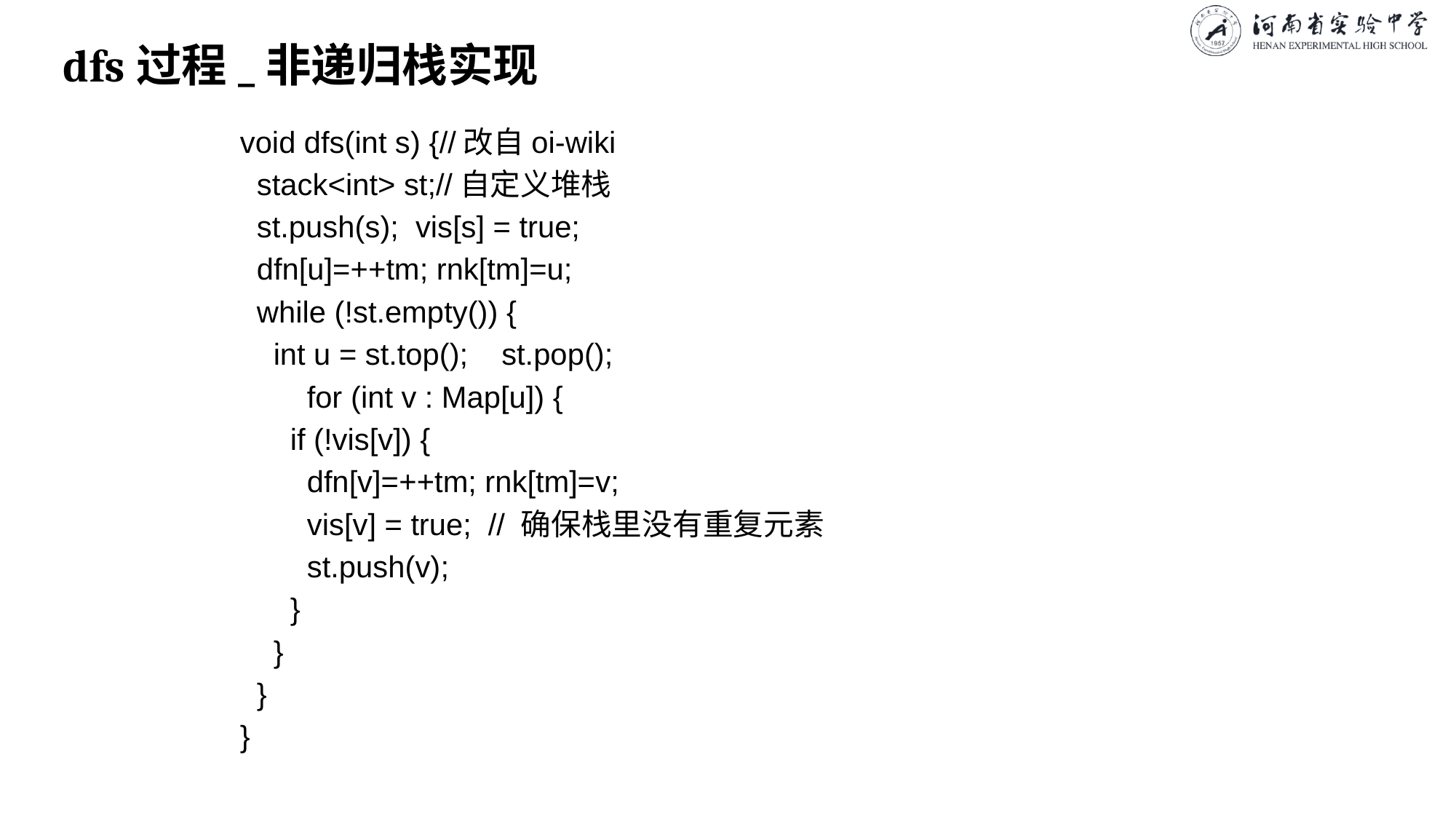

# dfs过程_非递归栈实现
void dfs(int s) {//改自oi-wiki
  stack<int> st;//自定义堆栈
  st.push(s);  vis[s] = true;
  dfn[u]=++tm; rnk[tm]=u;
  while (!st.empty()) {
    int u = st.top();    st.pop();
        for (int v : Map[u]) {
      if (!vis[v]) {
        dfn[v]=++tm; rnk[tm]=v;
        vis[v] = true;  // 确保栈里没有重复元素
        st.push(v);
      }
    }
  }
}